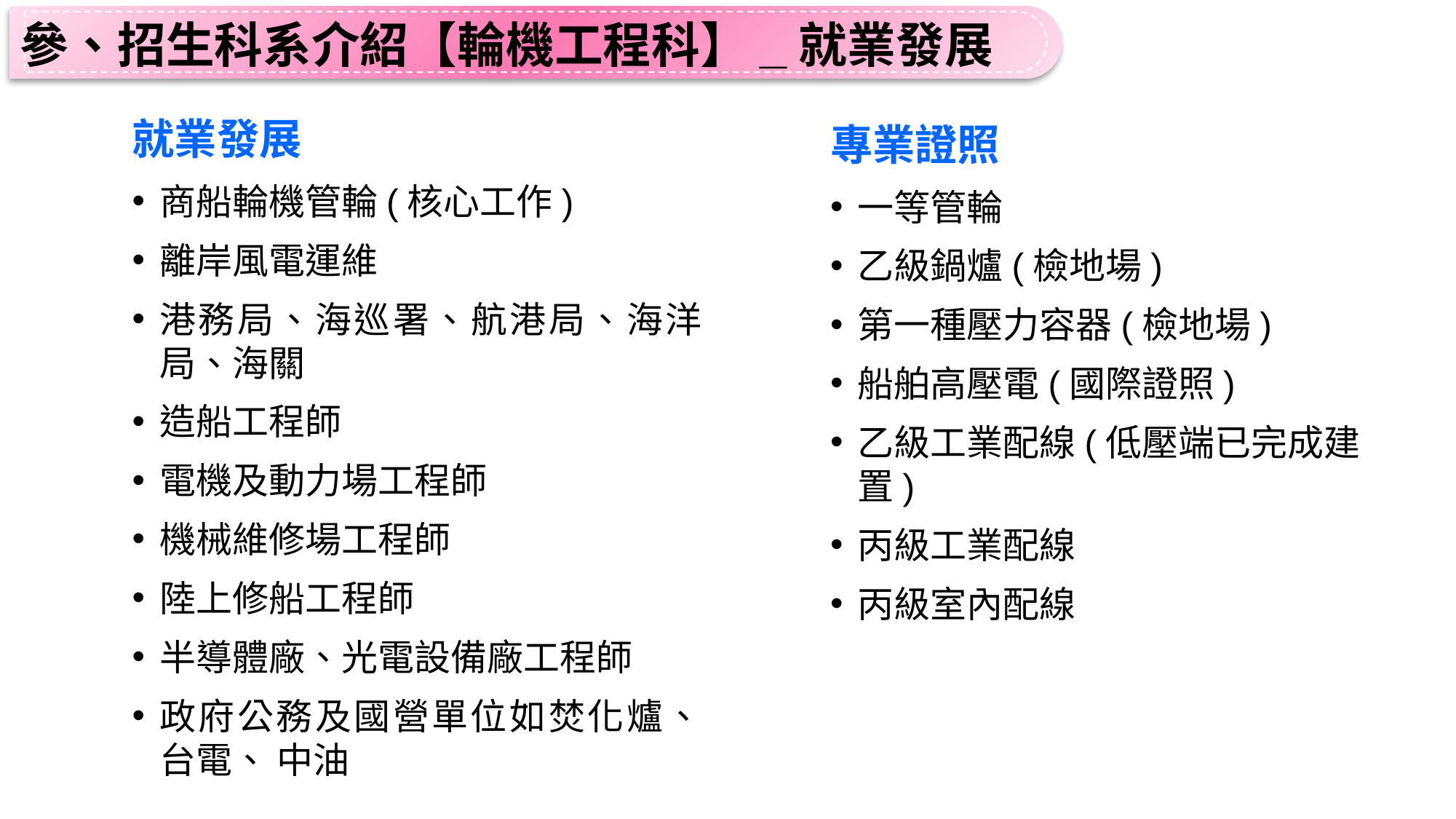

參、招生科系介紹【輪機工程科】_就業發展

就業發展
商船輪機管輪(核心工作)
離岸風電運維
港務局、海巡署、航港局、海洋局、海關
造船工程師
電機及動力場工程師
機械維修場工程師
陸上修船工程師
半導體廠、光電設備廠工程師
政府公務及國營單位如焚化爐、台電、 中油

專業證照
一等管輪
乙級鍋爐(檢地場)
第一種壓力容器(檢地場)
船舶高壓電(國際證照)
乙級工業配線(低壓端已完成建置)
丙級工業配線
丙級室內配線